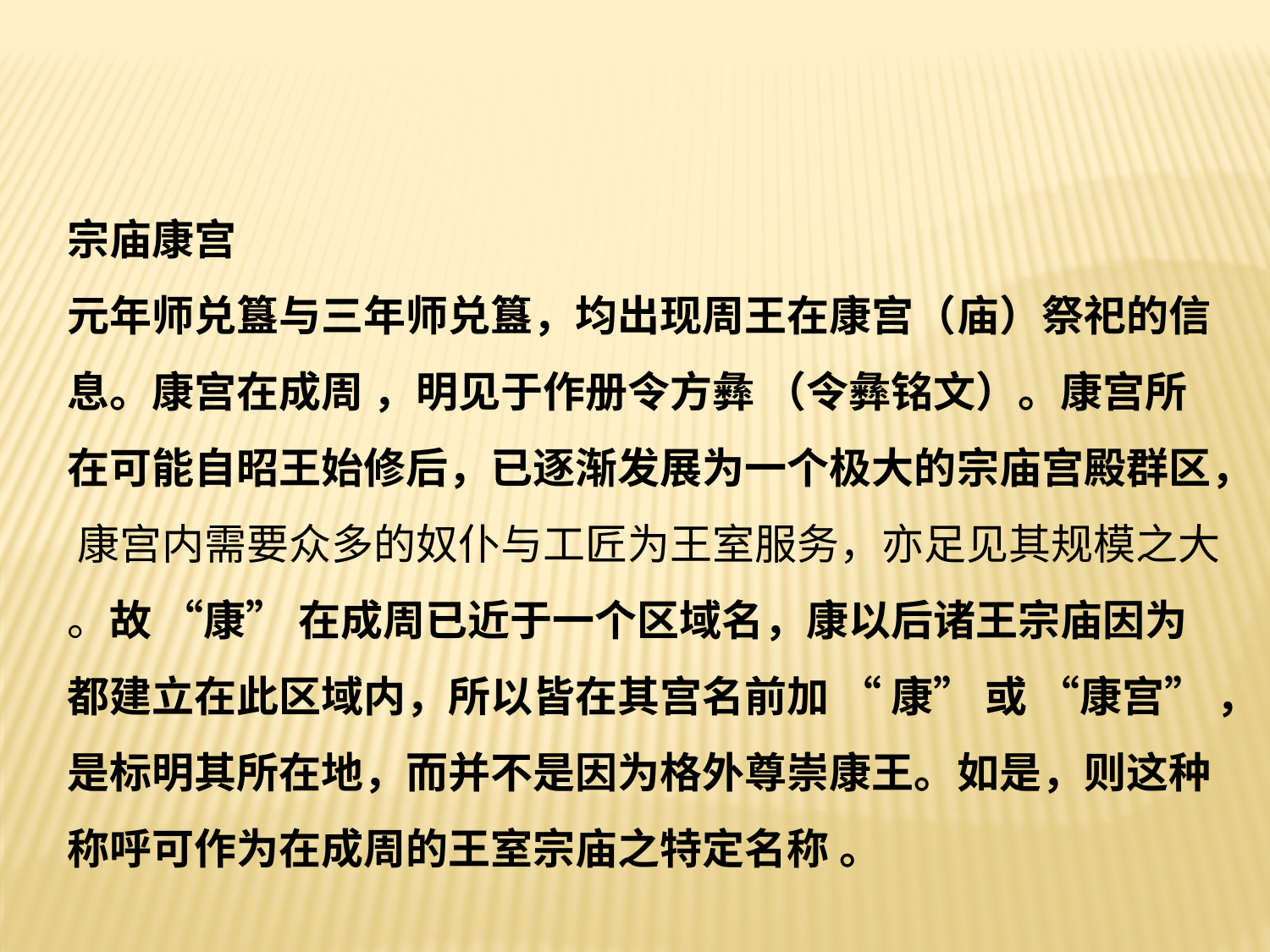

宗庙康宫
元年师兑簋与三年师兑簋，均出现周王在康宫（庙）祭祀的信息。康宫在成周 ，明见于作册令方彝 （令彝铭文）。康宫所在可能自昭王始修后，已逐渐发展为一个极大的宗庙宫殿群区， 康宫内需要众多的奴仆与工匠为王室服务，亦足见其规模之大 。故 “康” 在成周已近于一个区域名，康以后诸王宗庙因为都建立在此区域内，所以皆在其宫名前加 “ 康” 或 “康宫” ，是标明其所在地，而并不是因为格外尊崇康王。如是，则这种称呼可作为在成周的王室宗庙之特定名称 。